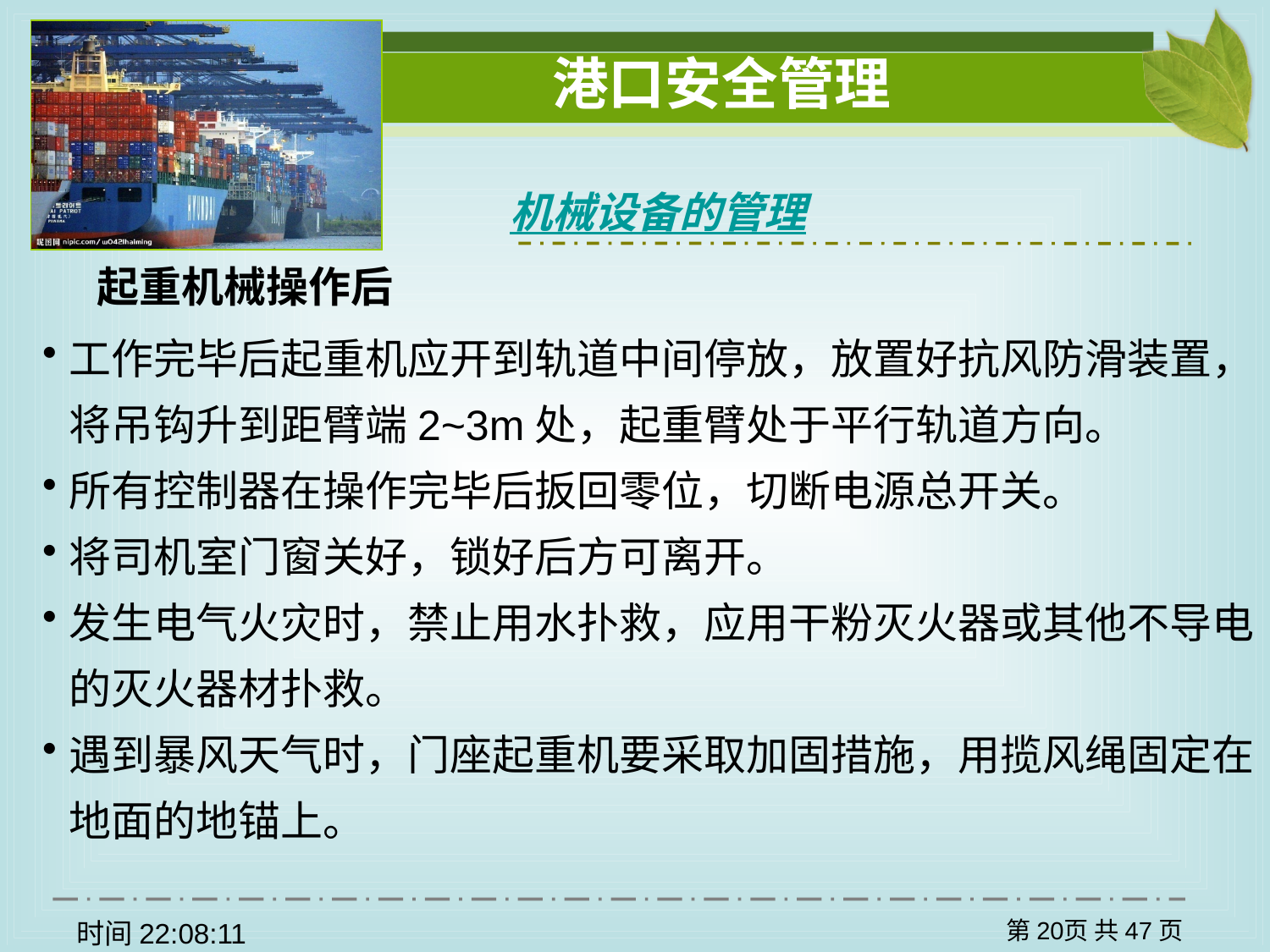

机械设备的管理
起重机械操作后
工作完毕后起重机应开到轨道中间停放，放置好抗风防滑装置，将吊钩升到距臂端2~3m处，起重臂处于平行轨道方向。
所有控制器在操作完毕后扳回零位，切断电源总开关。
将司机室门窗关好，锁好后方可离开。
发生电气火灾时，禁止用水扑救，应用干粉灭火器或其他不导电的灭火器材扑救。
遇到暴风天气时，门座起重机要采取加固措施，用揽风绳固定在地面的地锚上。

第20页 共47页
时间22:08:11